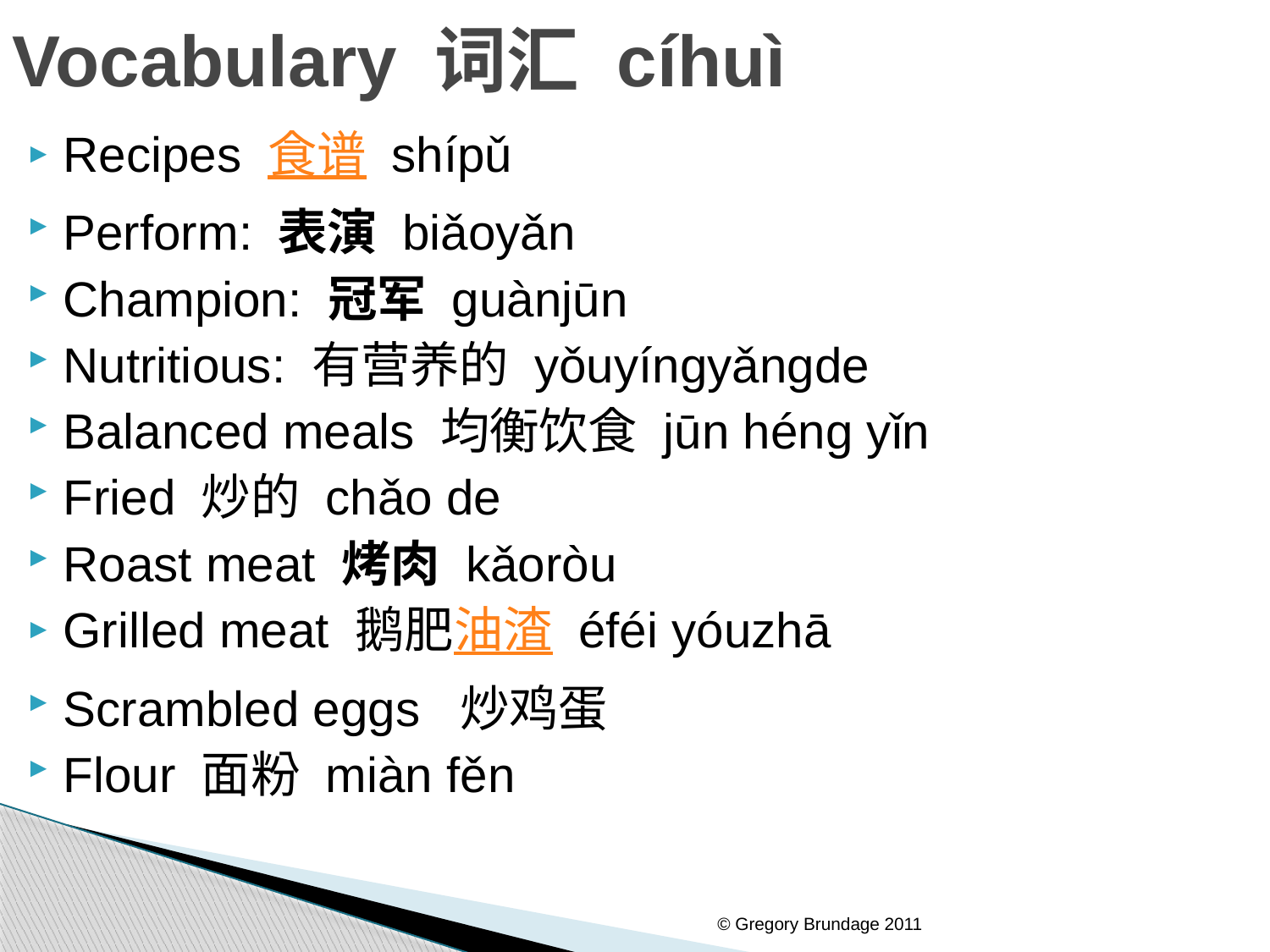

# Vocabulary 词汇 cíhuì
Recipes 食谱 shípǔ
Perform: 表演 biǎoyǎn
Champion: 冠军 guànjūn
Nutritious: 有营养的 yǒuyíngyǎngde
Balanced meals 均衡饮食 jūn héng yǐn
Fried 炒的 chǎo de
Roast meat 烤肉 kǎoròu
Grilled meat 鹅肥油渣 éféi yóuzhā
Scrambled eggs  炒鸡蛋
Flour 面粉 miàn fěn

© Gregory Brundage 2011